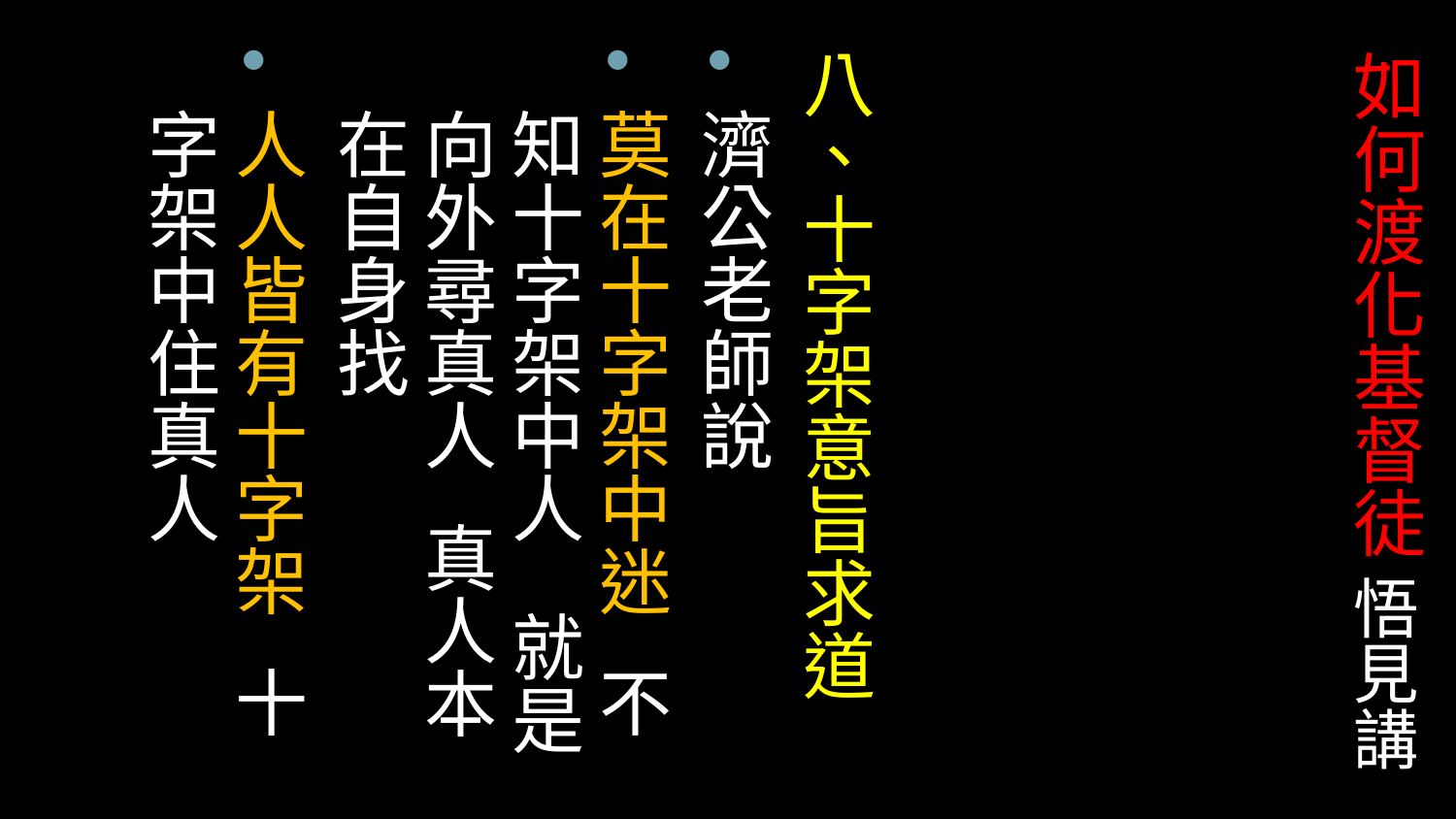

八、十字架意旨求道
濟公老師說
莫在十字架中迷   不知十字架中人    就是向外尋真人   真人本在自身找
人人皆有十字架   十字架中住真人

# 如何渡化基督徒 悟見講